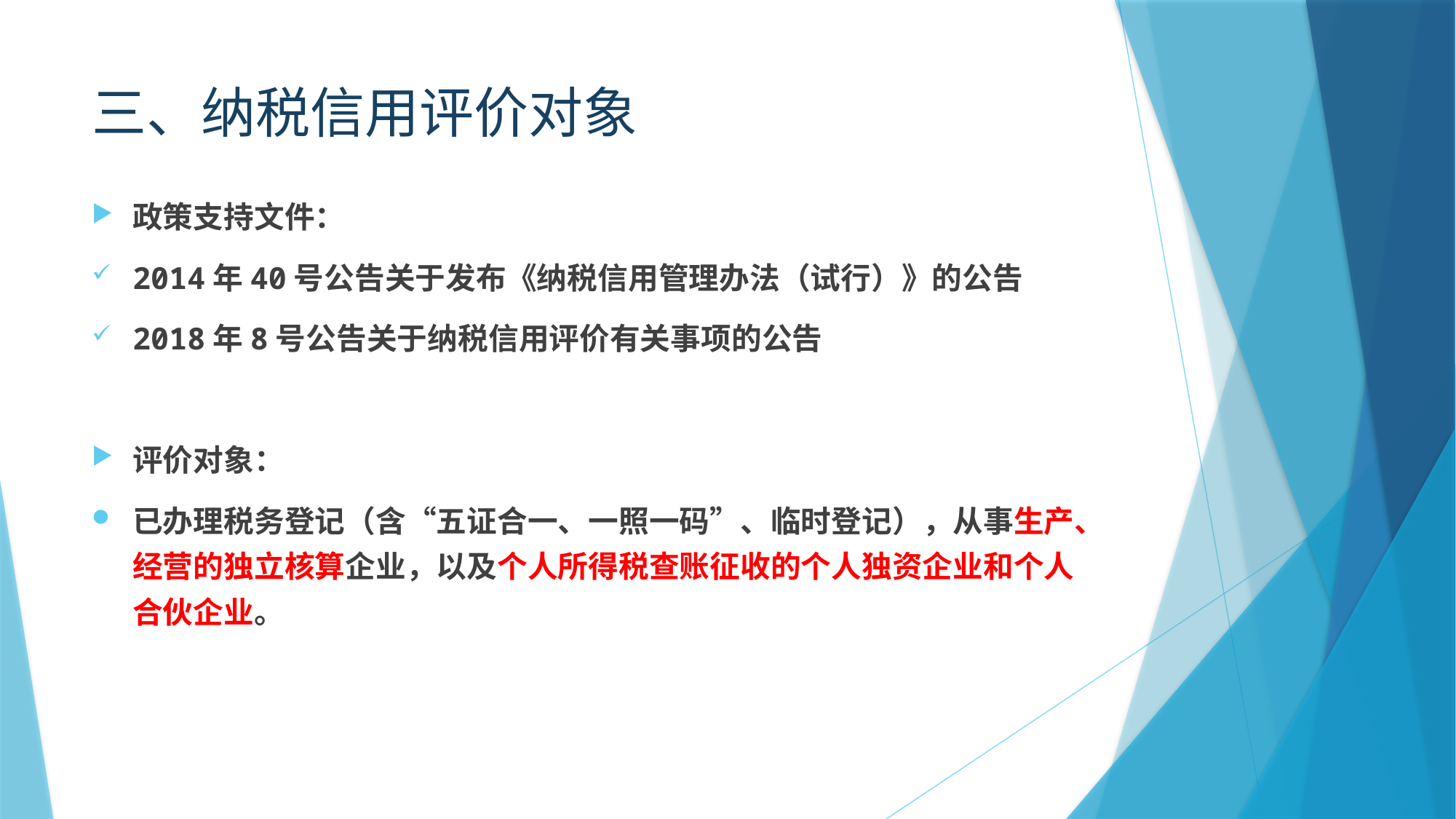

# 三、纳税信用评价对象
政策支持文件：
2014年40号公告关于发布《纳税信用管理办法（试行）》的公告
2018年8号公告关于纳税信用评价有关事项的公告

评价对象：
已办理税务登记（含“五证合一、一照一码”、临时登记），从事生产、经营的独立核算企业，以及个人所得税查账征收的个人独资企业和个人合伙企业。